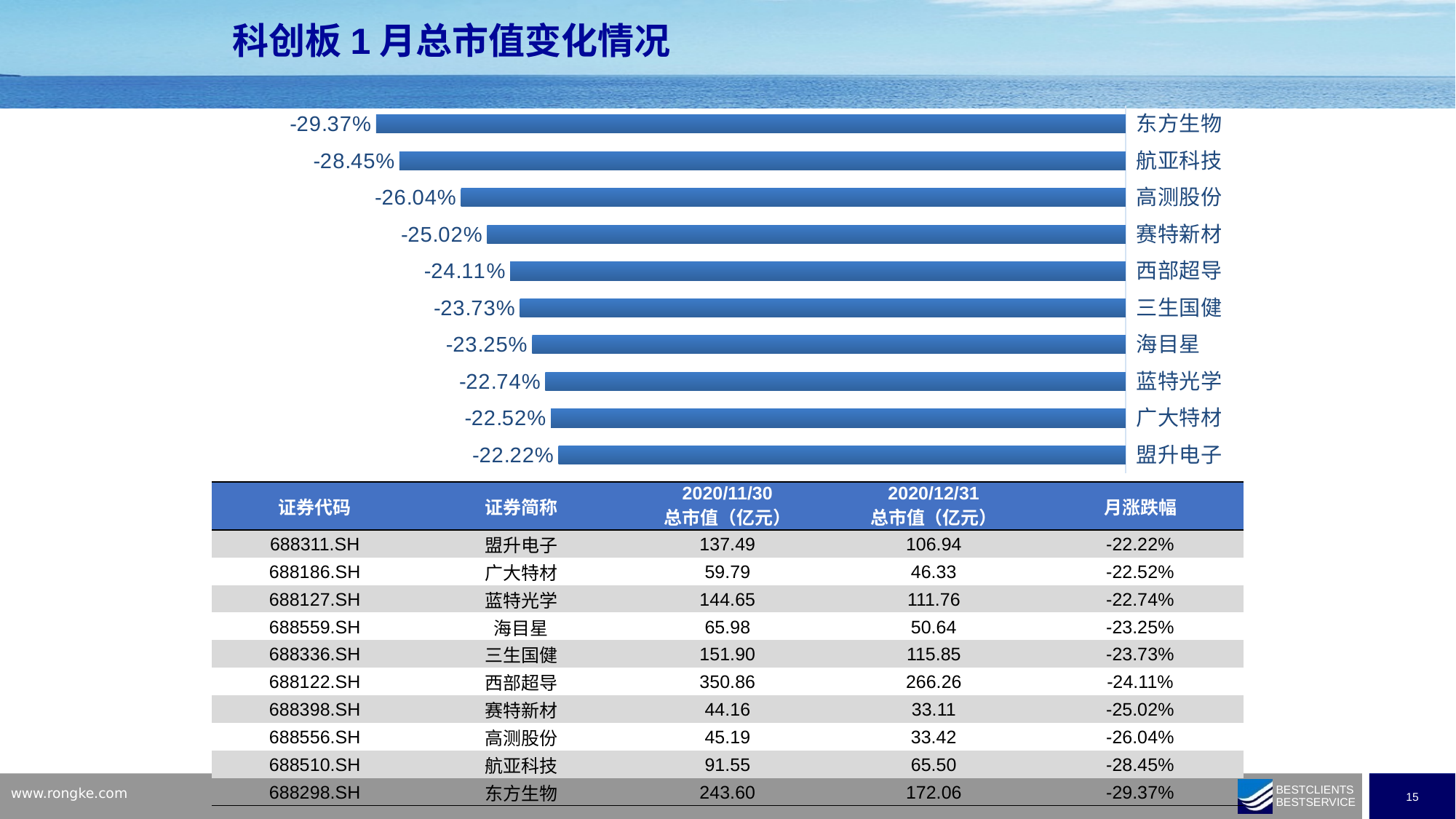

科创板1月总市值变化情况

### Chart

| Category |  |
|---|---|
| 盟升电子 | -0.22218529005529886 |
| 广大特材 | -0.22519209090574588 |
| 蓝特光学 | -0.22737369261198315 |
| 海目星 | -0.232494695362231 |
| 三生国健 | -0.23732274890533722 |
| 西部超导 | -0.24110188983837777 |
| 赛特新材 | -0.25018115942028973 |
| 高测股份 | -0.2603869534332546 |
| 航亚科技 | -0.2845048883062975 |
| 东方生物 | -0.29369458128078807 |
| 证券代码 | 证券简称 | 2020/11/30 总市值（亿元） | 2020/12/31 总市值（亿元） | 月涨跌幅 |
| --- | --- | --- | --- | --- |
| 688311.SH | 盟升电子 | 137.49 | 106.94 | -22.22% |
| 688186.SH | 广大特材 | 59.79 | 46.33 | -22.52% |
| 688127.SH | 蓝特光学 | 144.65 | 111.76 | -22.74% |
| 688559.SH | 海目星 | 65.98 | 50.64 | -23.25% |
| 688336.SH | 三生国健 | 151.90 | 115.85 | -23.73% |
| 688122.SH | 西部超导 | 350.86 | 266.26 | -24.11% |
| 688398.SH | 赛特新材 | 44.16 | 33.11 | -25.02% |
| 688556.SH | 高测股份 | 45.19 | 33.42 | -26.04% |
| 688510.SH | 航亚科技 | 91.55 | 65.50 | -28.45% |
| 688298.SH | 东方生物 | 243.60 | 172.06 | -29.37% |